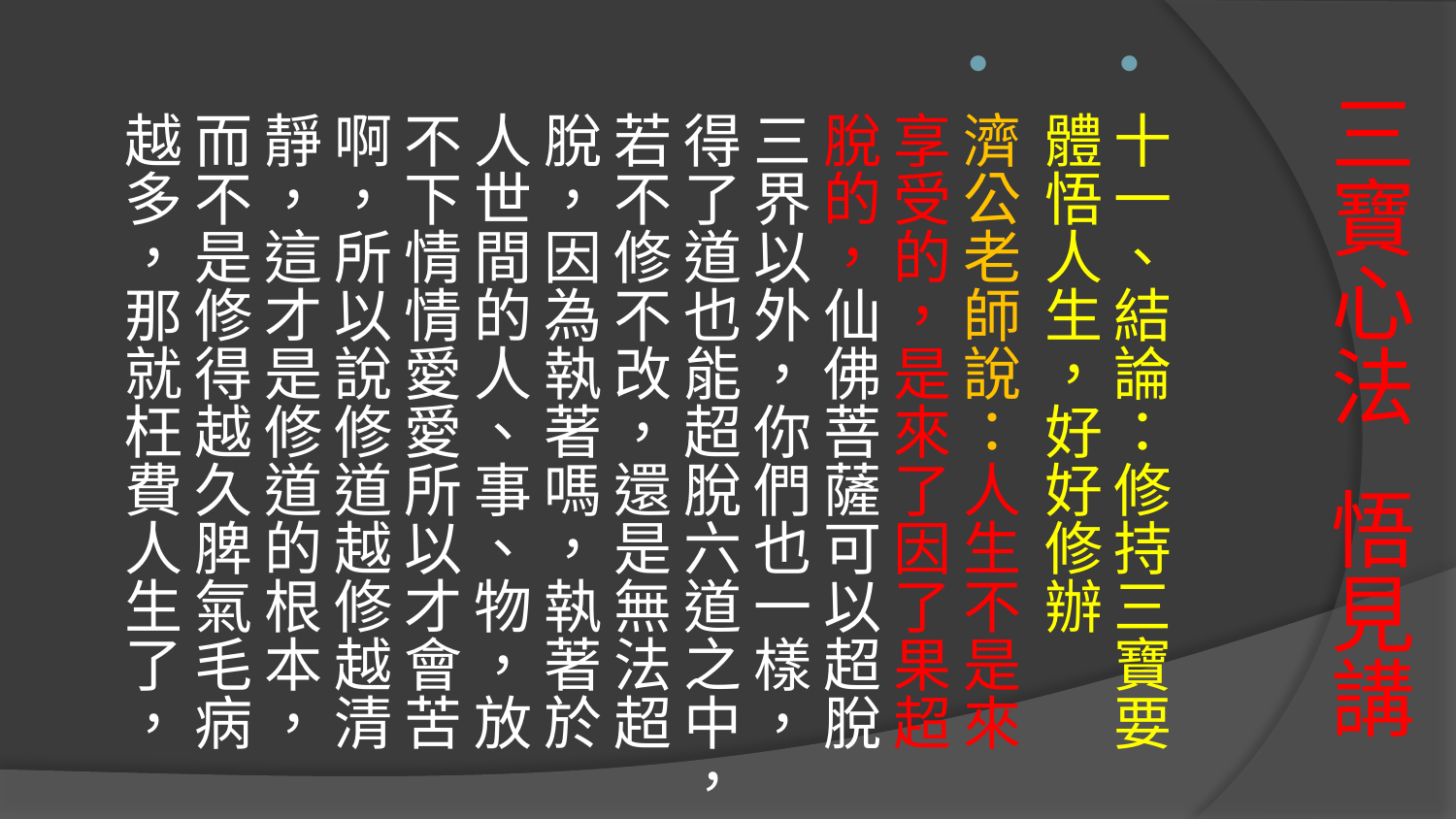

十一、結論：修持三寶要體悟人生，好好修辦
濟公老師說：人生不是來享受的，是來了因了果超脫的，仙佛菩薩可以超脫三界以外，你們也一樣，得了道也能超脫六道之中，若不修不改，還是無法超脫，因為執著嗎，執著於人世間的人、事、物，放不下情情愛愛所以才會苦啊，所以說修道越修越清靜，這才是修道的根本，而不是修得越久脾氣毛病越多，那就枉費人生了，

# 三寶心法   悟見講